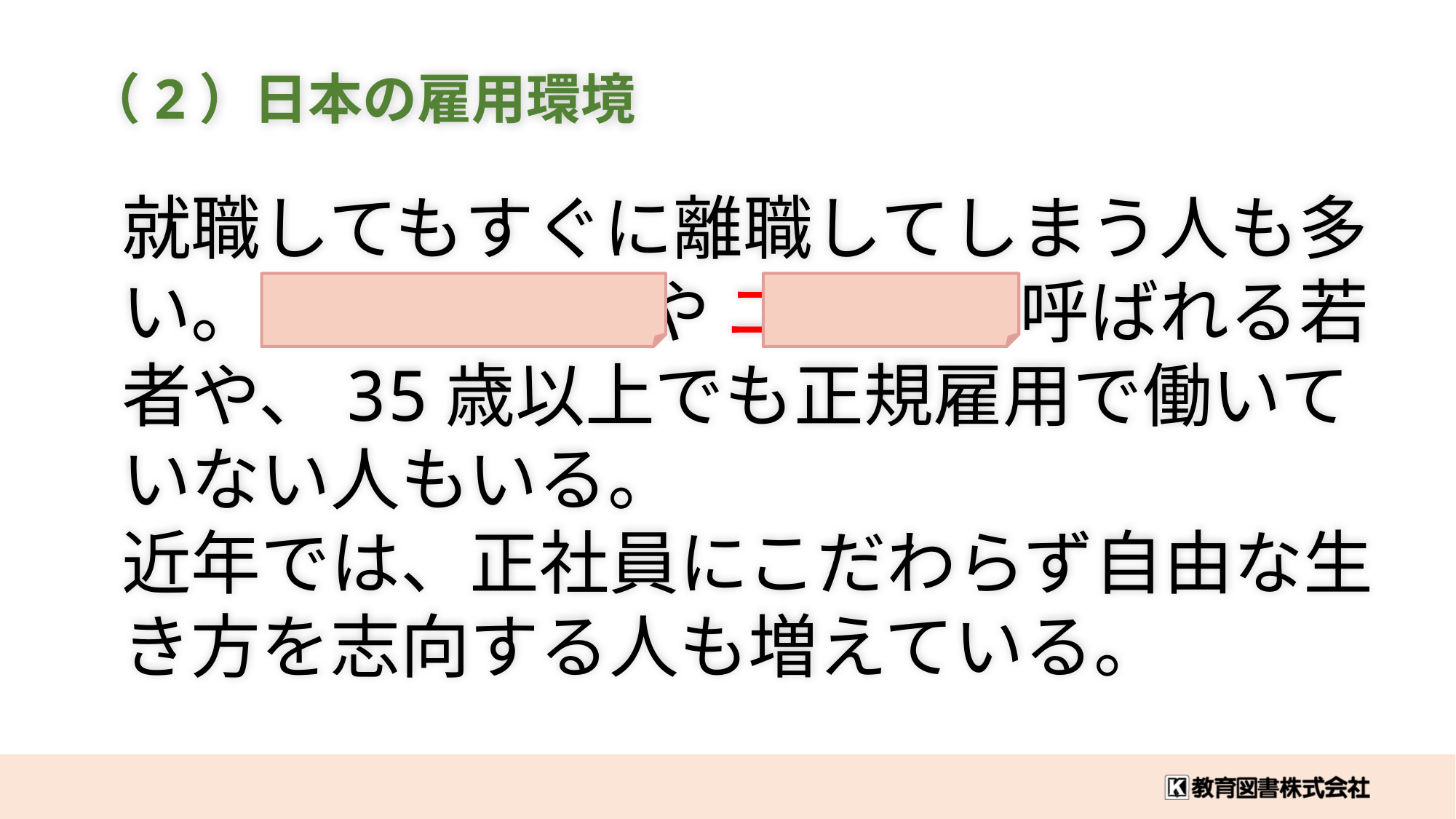

（2）日本の雇用環境
就職してもすぐに離職してしまう人も多い。 フリーター や ニート と呼ばれる若者や、35歳以上でも正規雇用で働いていない人もいる。
近年では、正社員にこだわらず自由な生き方を志向する人も増えている。